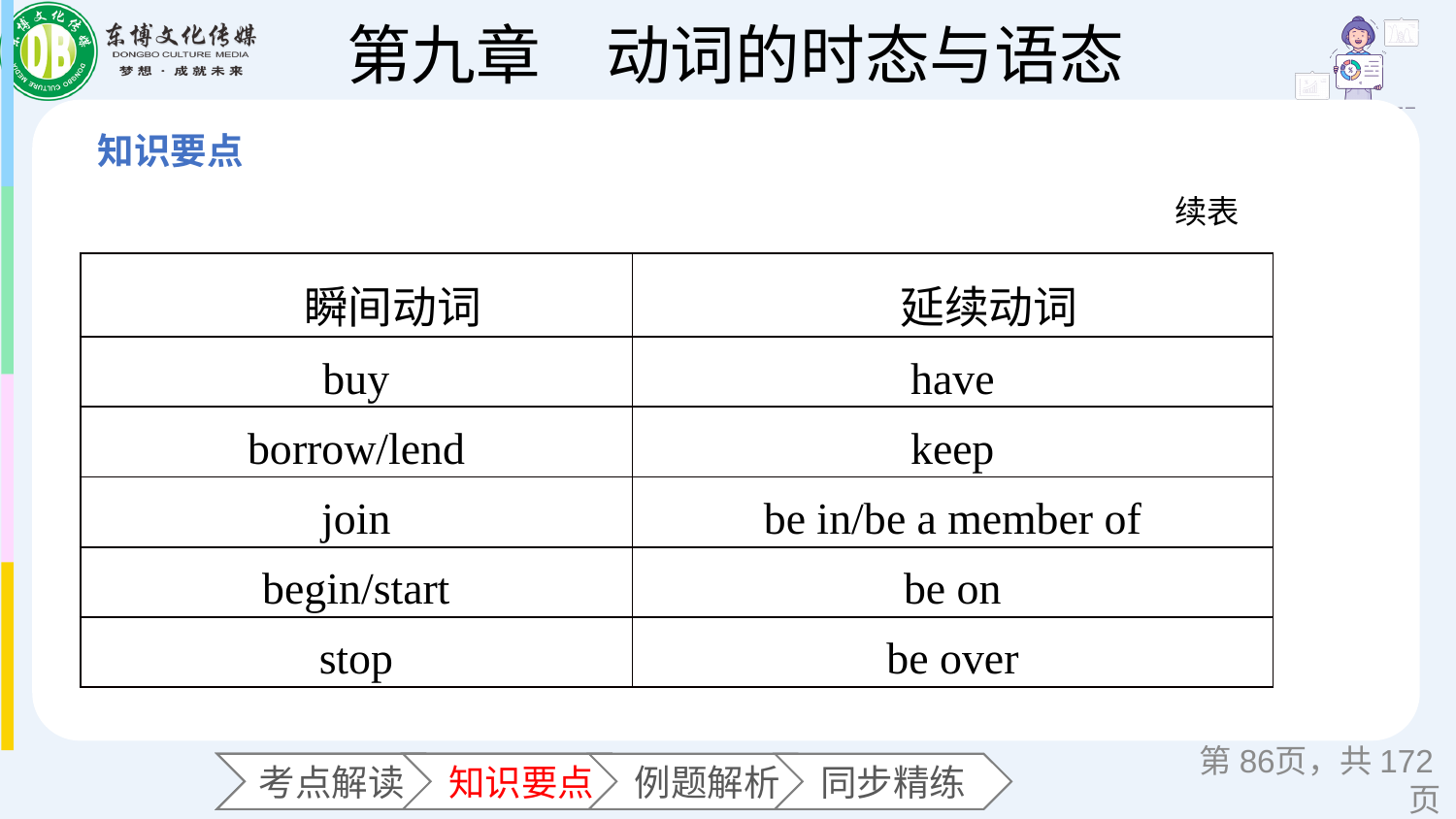

续表
| 瞬间动词 | 延续动词 |
| --- | --- |
| buy | have |
| borrow/lend | keep |
| join | be in/be a member of |
| begin/start | be on |
| stop | be over |
第86页，共172页